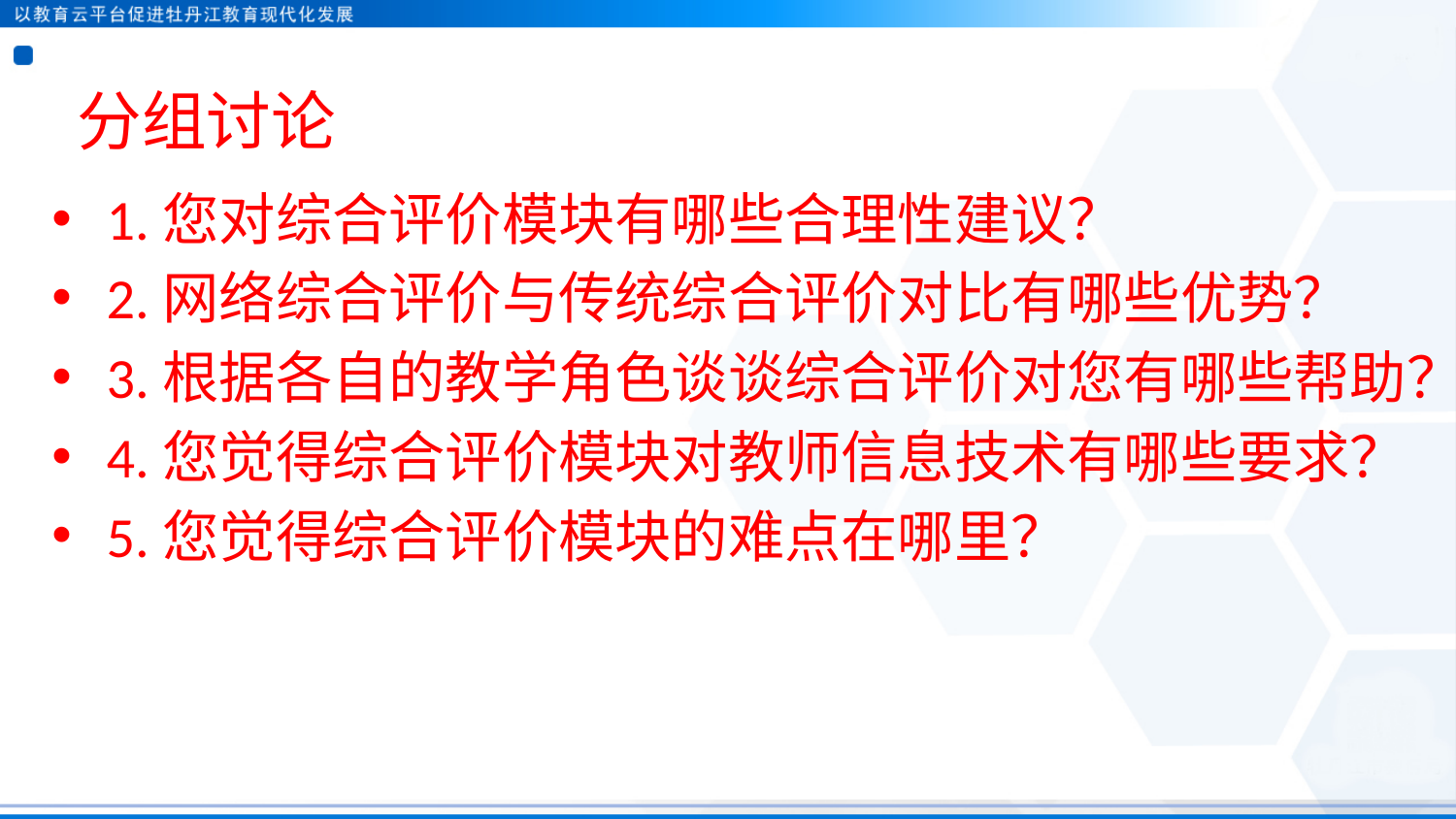

# 分组讨论
1.您对综合评价模块有哪些合理性建议？
2.网络综合评价与传统综合评价对比有哪些优势？
3.根据各自的教学角色谈谈综合评价对您有哪些帮助？
4.您觉得综合评价模块对教师信息技术有哪些要求？
5.您觉得综合评价模块的难点在哪里？